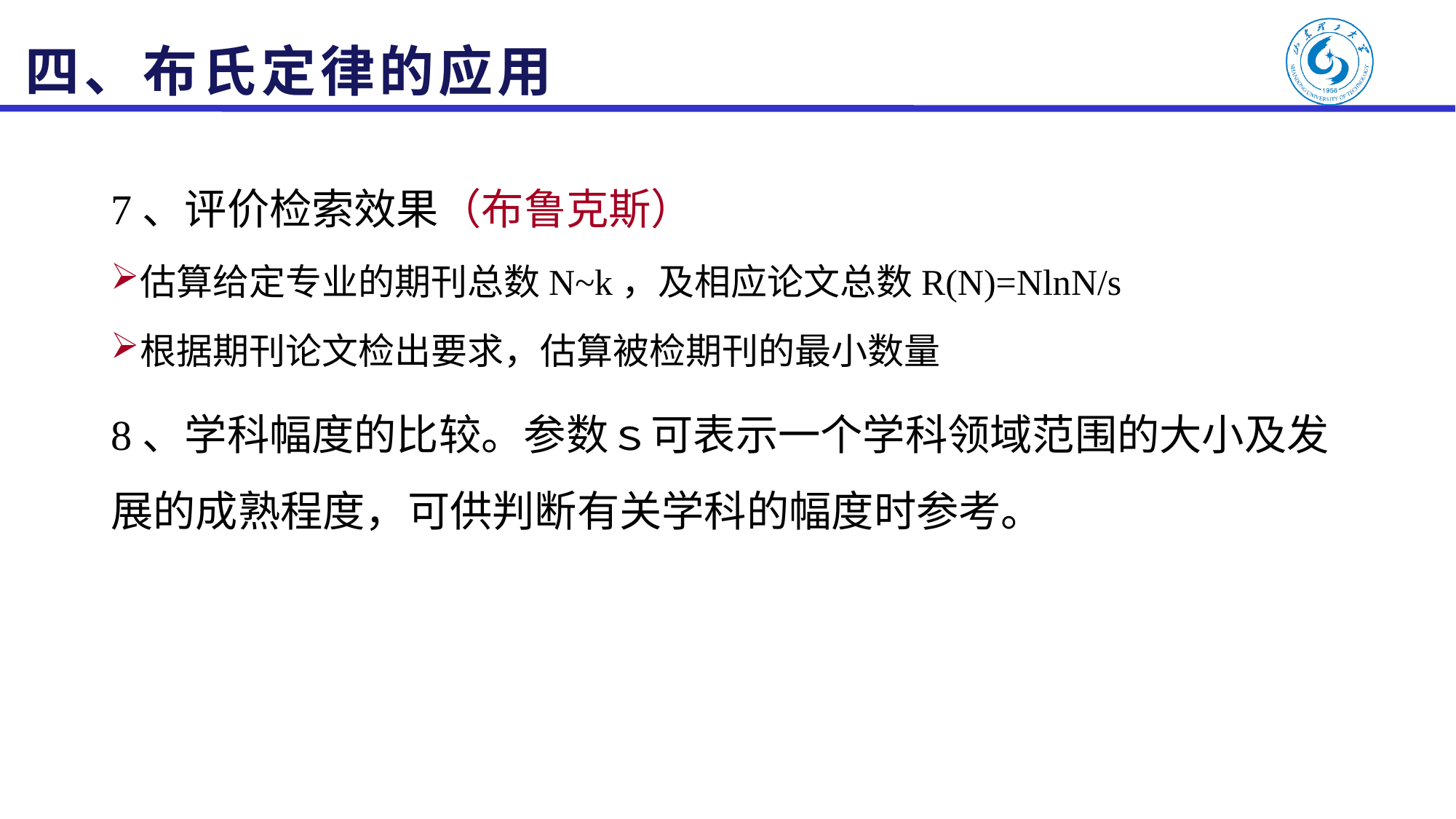

# 四、布氏定律的应用
7、评价检索效果（布鲁克斯）
估算给定专业的期刊总数N~k，及相应论文总数R(N)=NlnN/s
根据期刊论文检出要求，估算被检期刊的最小数量
8、学科幅度的比较。参数ｓ可表示一个学科领域范围的大小及发展的成熟程度，可供判断有关学科的幅度时参考。